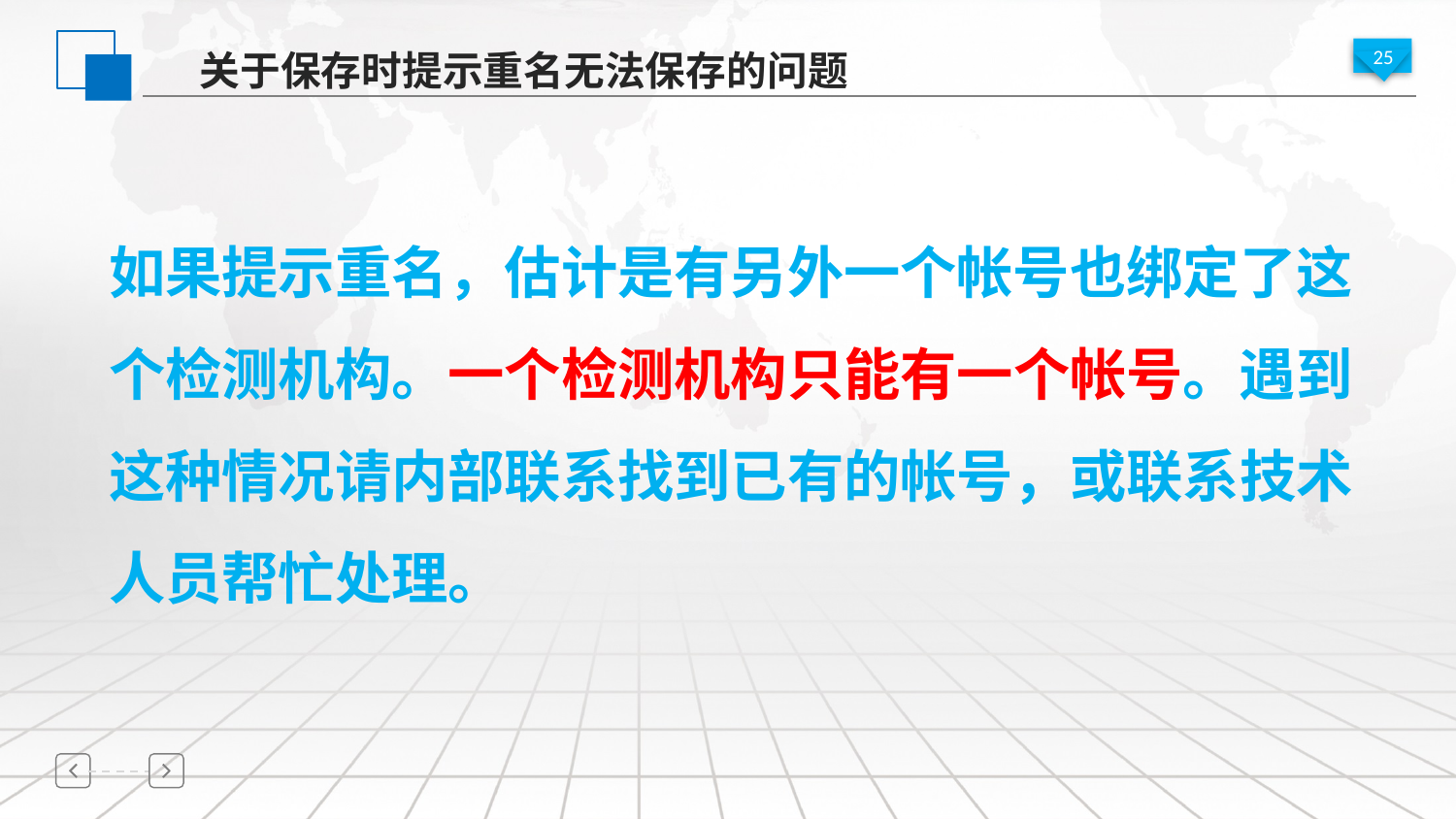

# 关于保存时提示重名无法保存的问题
如果提示重名，估计是有另外一个帐号也绑定了这个检测机构。一个检测机构只能有一个帐号。遇到这种情况请内部联系找到已有的帐号，或联系技术人员帮忙处理。